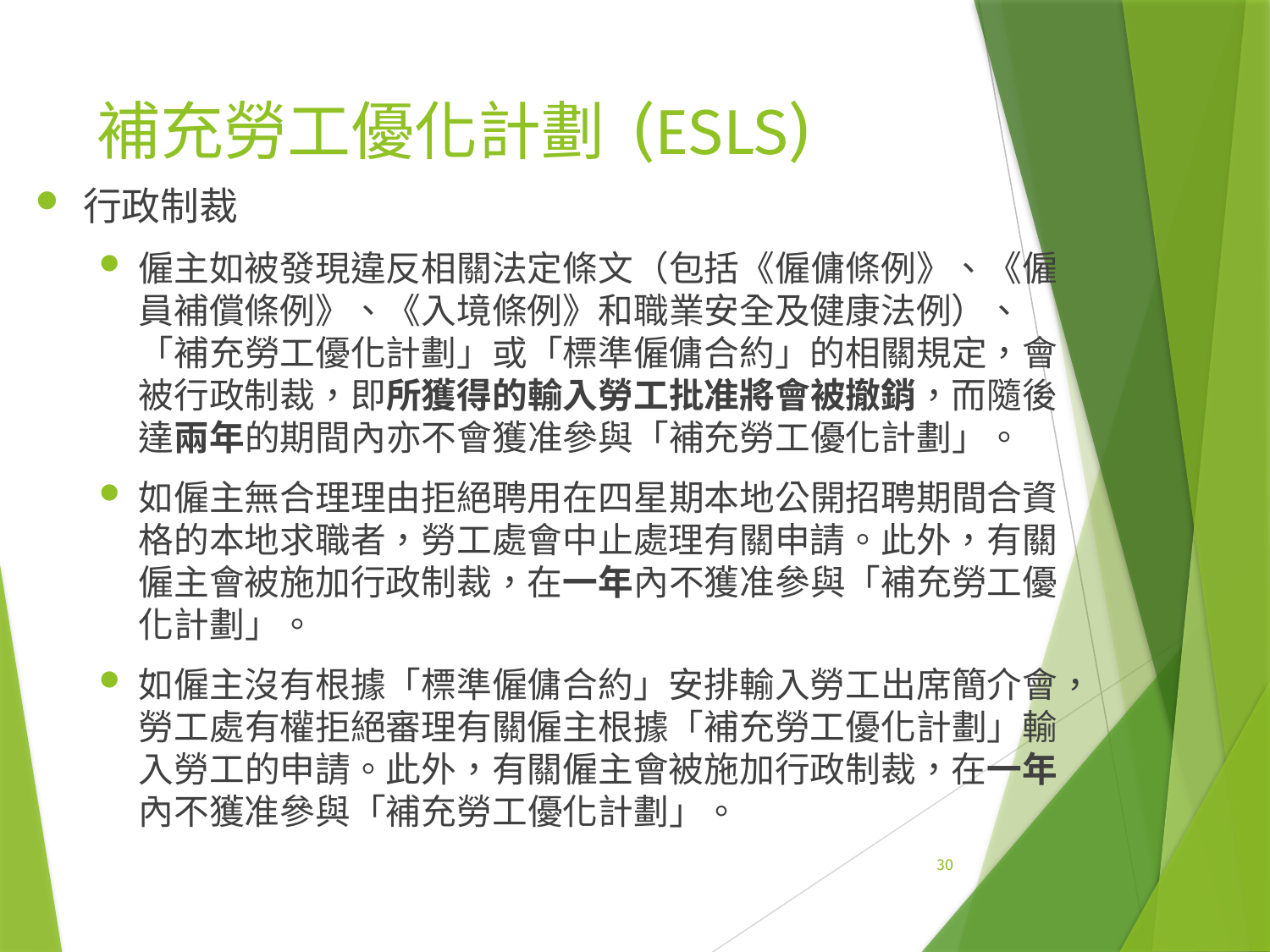

# 補充勞工優化計劃 (ESLS)
行政制裁
僱主如被發現違反相關法定條文（包括《僱傭條例》、《僱員補償條例》、《入境條例》和職業安全及健康法例）、「補充勞工優化計劃」或「標準僱傭合約」的相關規定，會被行政制裁，即所獲得的輸入勞工批准將會被撤銷，而隨後達兩年的期間內亦不會獲准參與「補充勞工優化計劃」。
如僱主無合理理由拒絕聘用在四星期本地公開招聘期間合資格的本地求職者，勞工處會中止處理有關申請。此外，有關僱主會被施加行政制裁，在一年內不獲准參與「補充勞工優化計劃」。
如僱主沒有根據「標準僱傭合約」安排輸入勞工出席簡介會，勞工處有權拒絕審理有關僱主根據「補充勞工優化計劃」輸入勞工的申請。此外，有關僱主會被施加行政制裁，在一年內不獲准參與「補充勞工優化計劃」。

30